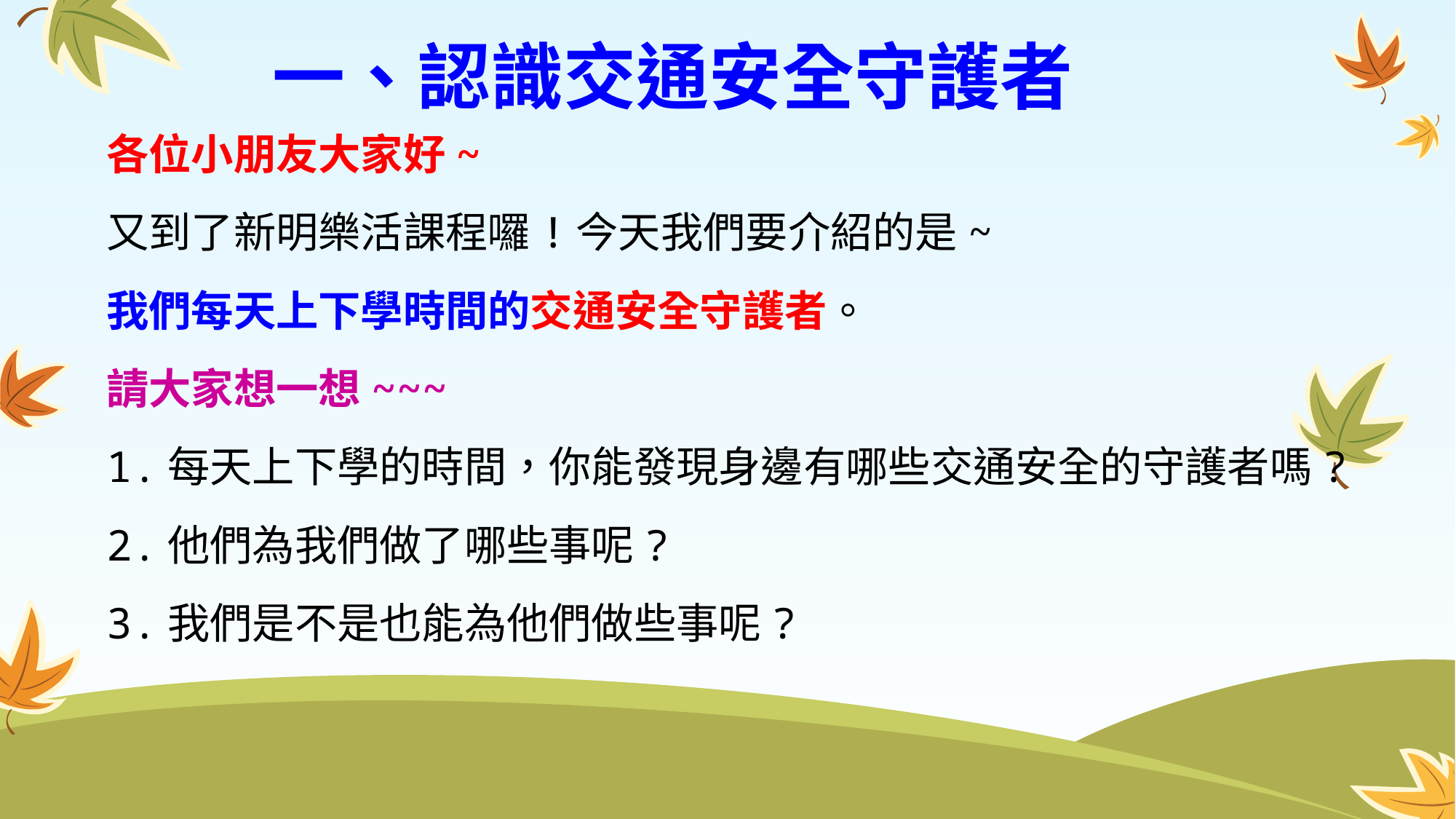

一、認識交通安全守護者
各位小朋友大家好~
又到了新明樂活課程囉!今天我們要介紹的是~
我們每天上下學時間的交通安全守護者。
請大家想一想~~~
1.每天上下學的時間，你能發現身邊有哪些交通安全的守護者嗎?
2.他們為我們做了哪些事呢?
3.我們是不是也能為他們做些事呢?